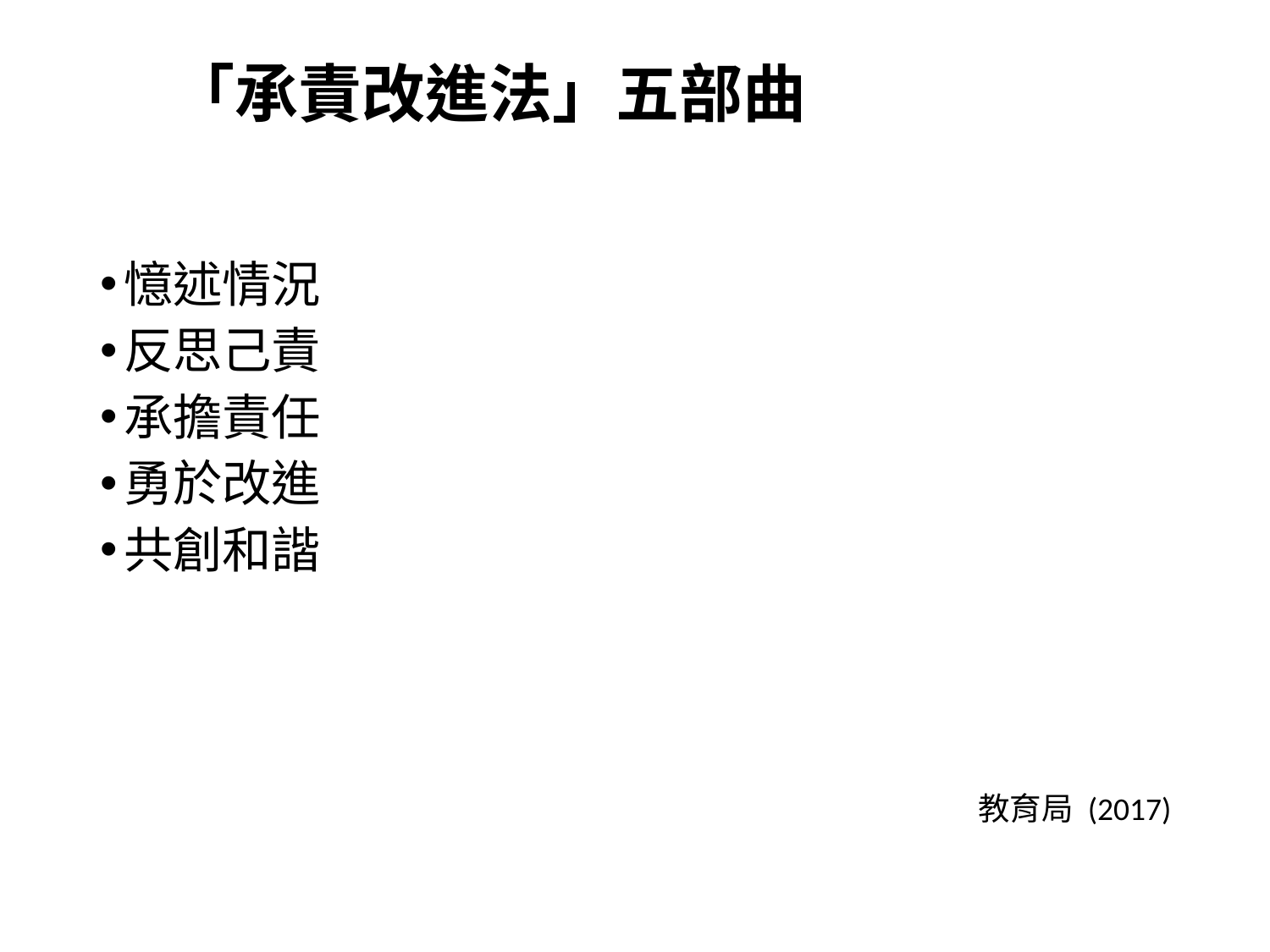

# 「承責改進法」五部曲
憶述情況
反思己責
承擔責任
勇於改進
共創和諧
教育局 (2017)